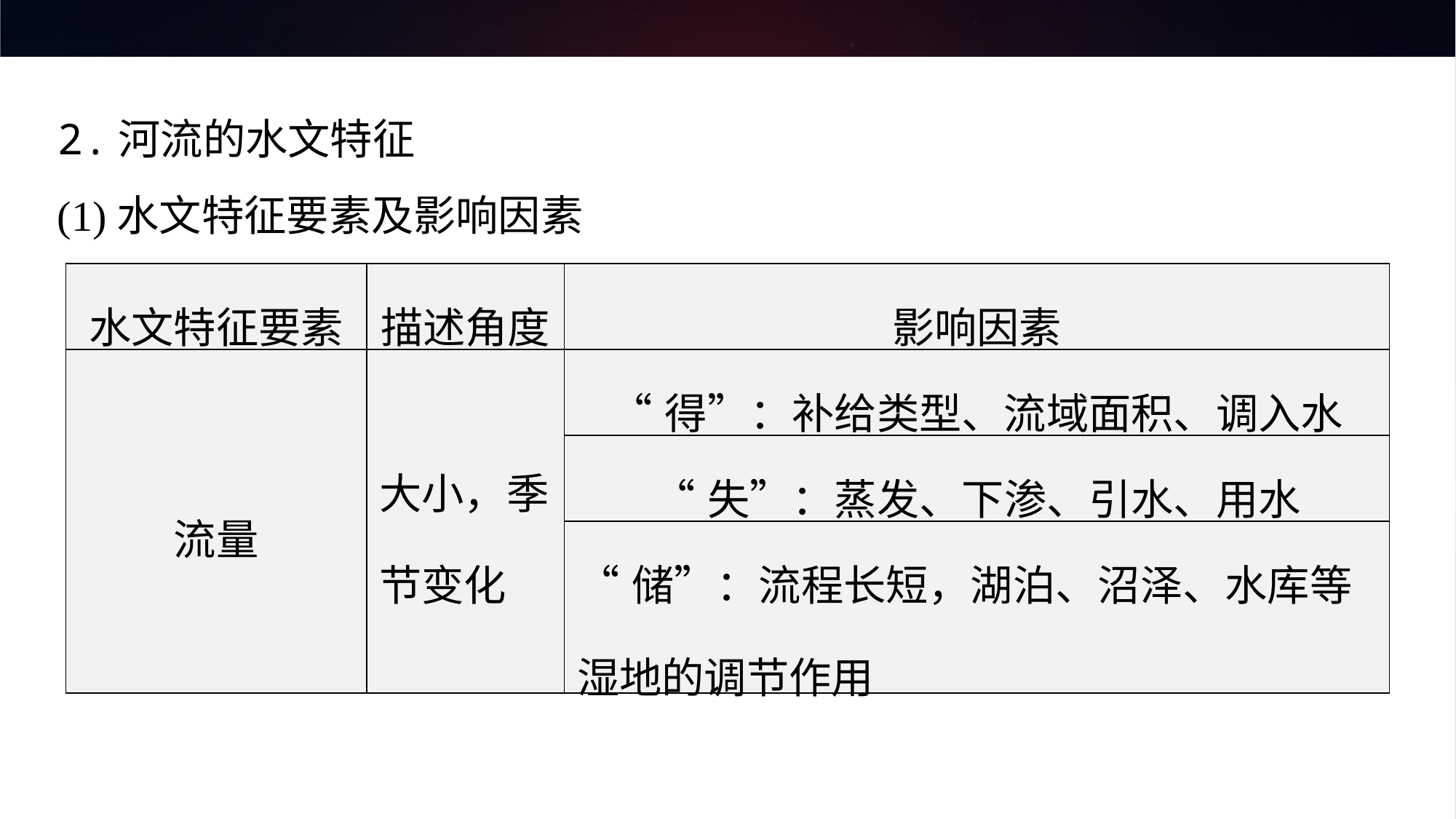

2.河流的水文特征
(1)水文特征要素及影响因素
| 水文特征要素 | 描述角度 | 影响因素 |
| --- | --- | --- |
| 流量 | 大小，季节变化 | “得”：补给类型、流域面积、调入水 |
|  |  | “失”：蒸发、下渗、引水、用水 |
|  |  | “储”：流程长短，湖泊、沼泽、水库等湿地的调节作用 |